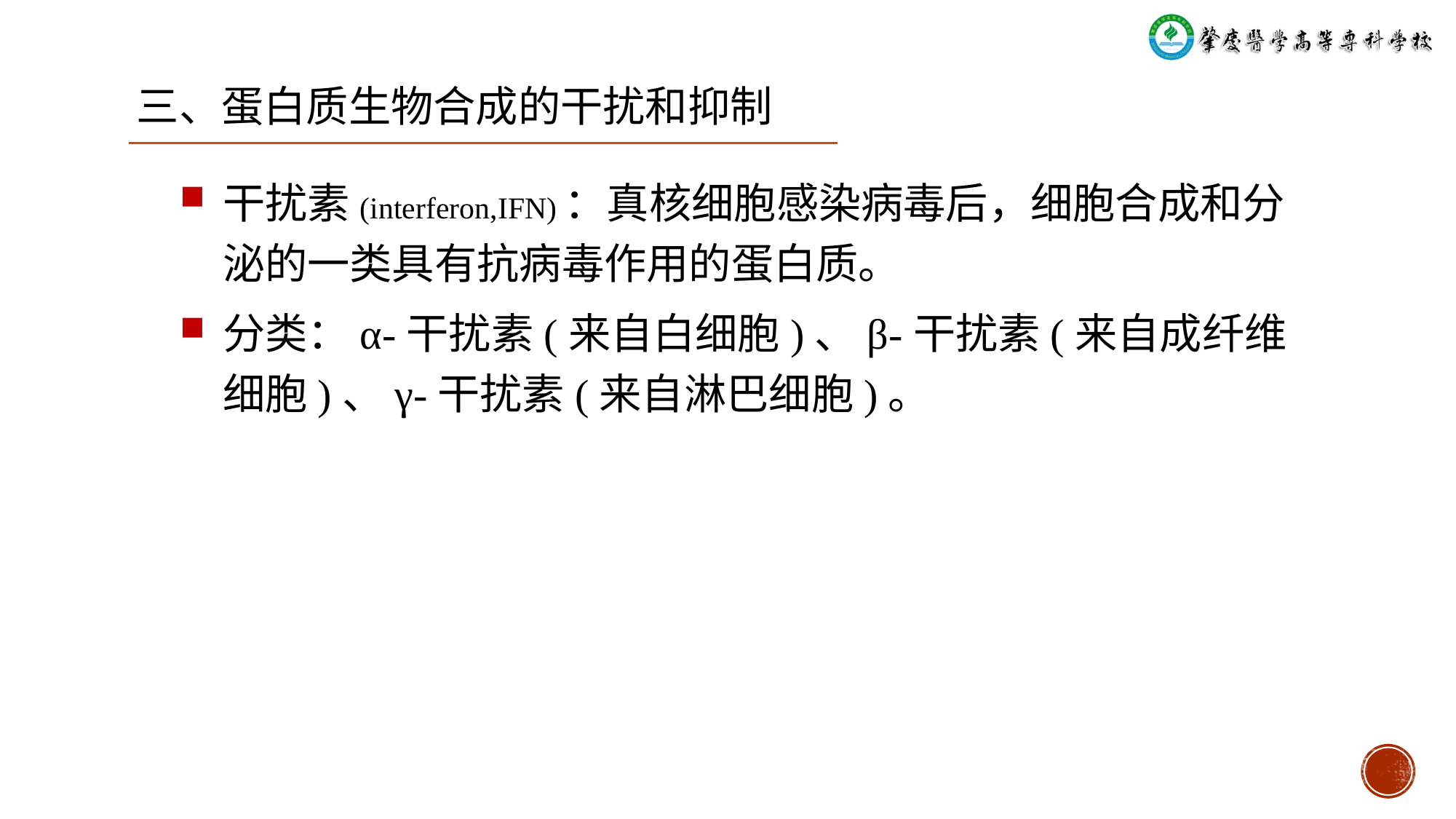

三、蛋白质生物合成的干扰和抑制
干扰素(interferon,IFN)：真核细胞感染病毒后，细胞合成和分泌的一类具有抗病毒作用的蛋白质。
分类：α-干扰素(来自白细胞)、β-干扰素(来自成纤维细胞)、γ-干扰素(来自淋巴细胞)。